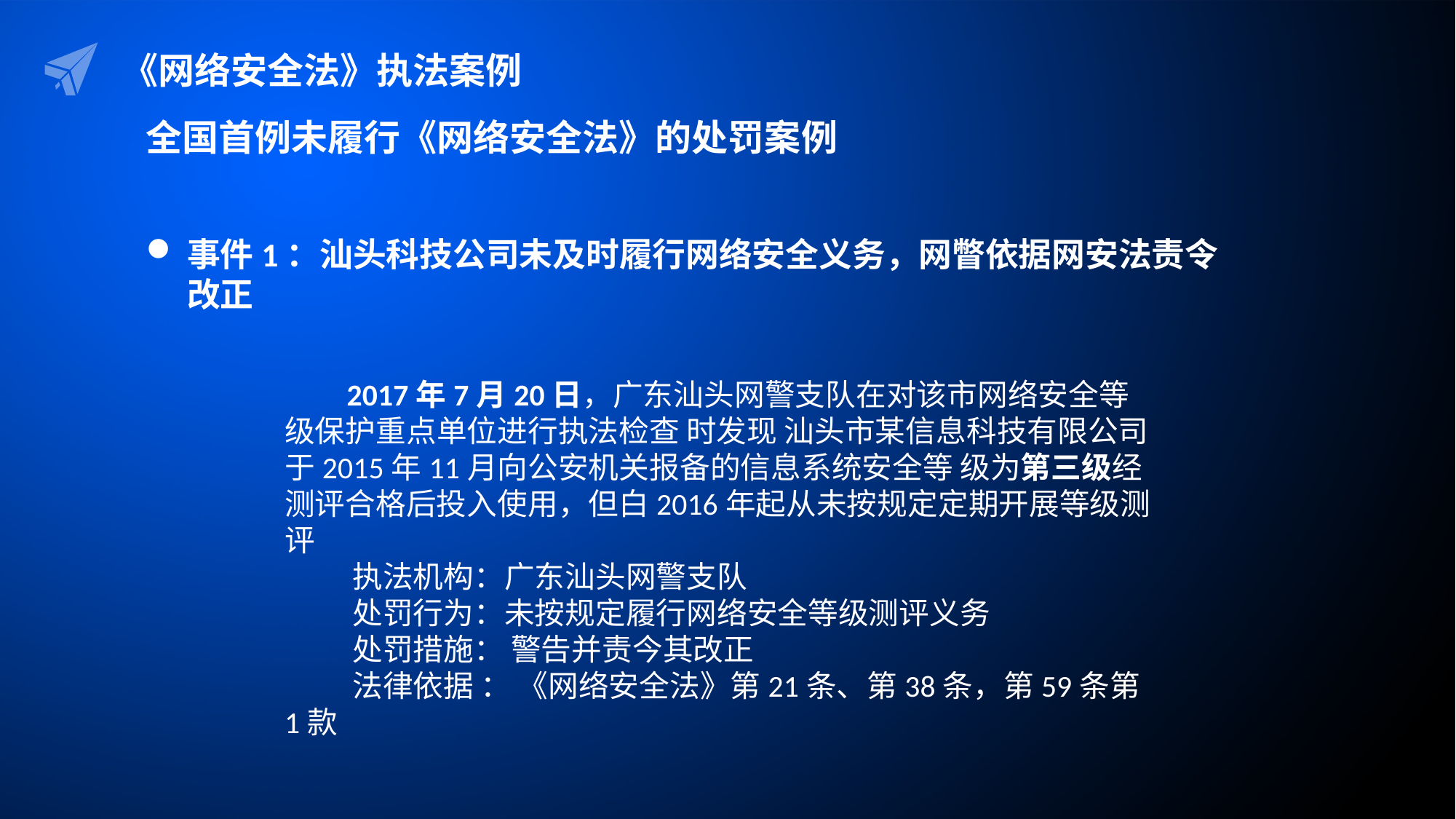

《网络安全法》执法案例

全国首例未履行《网络安全法》的处罚案例
事件1：汕头科技公司未及时履行网络安全义务，网瞥依据网安法责令改正

         2017年7月20日，广东汕头网警支队在对该市网络安全等级保护重点单位进行执法检查 时发现 汕头市某信息科技有限公司于2015年11月向公安机关报备的信息系统安全等 级为第三级经测评合格后投入使用，但白2016年起从未按规定定期开展等级测评
         执法机构：广东汕头网警支队
         处罚行为：未按规定履行网络安全等级测评义务
         处罚措施： 警告并责今其改正
         法律依据 ： 《网络安全法》第21条、第38条，第59条第1款